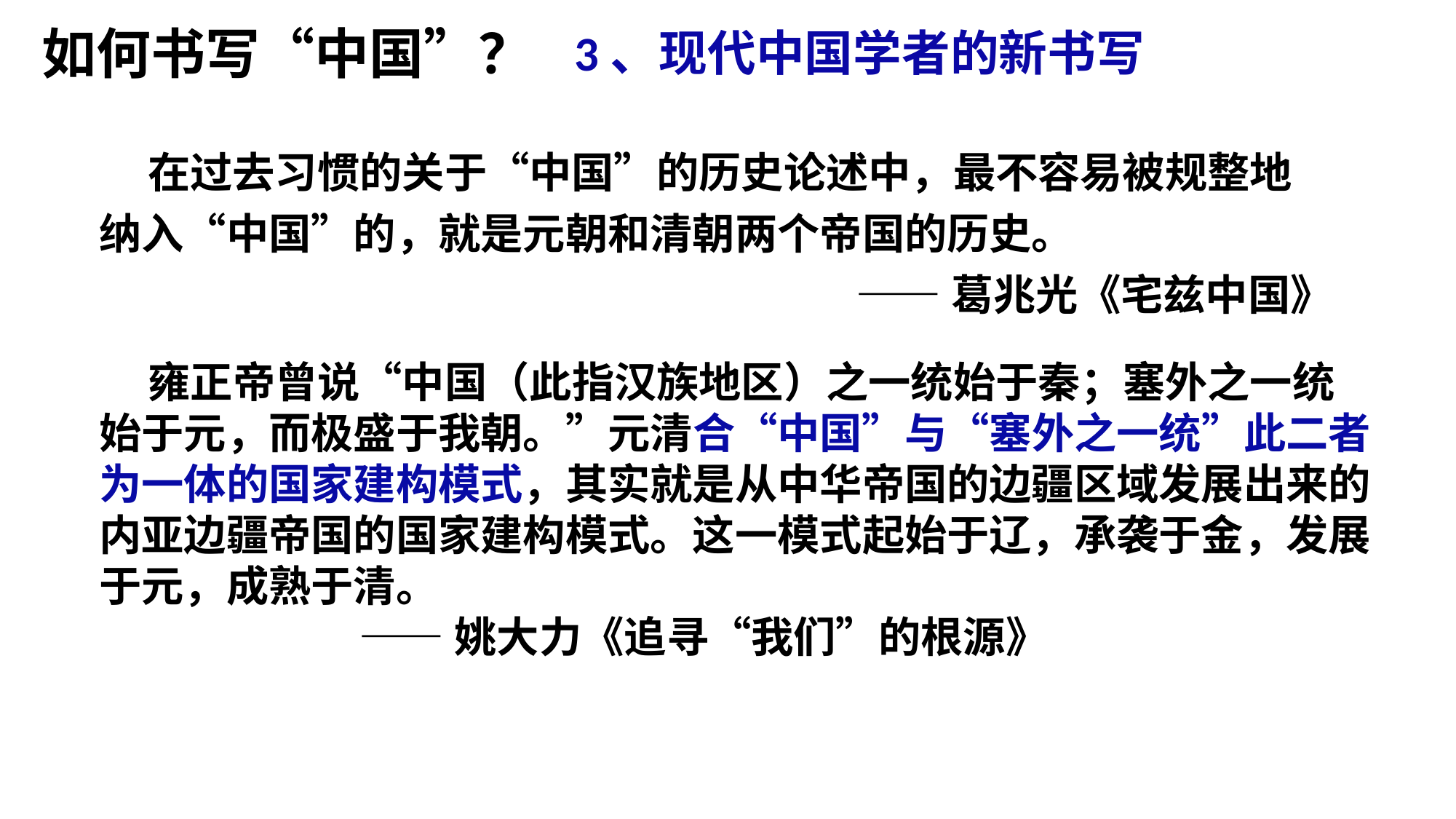

如何书写“中国”？
3、现代中国学者的新书写
    在过去习惯的关于“中国”的历史论述中，最不容易被规整地纳入“中国”的，就是元朝和清朝两个帝国的历史。
——葛兆光《宅兹中国》
    雍正帝曾说“中国（此指汉族地区）之一统始于秦；塞外之一统始于元，而极盛于我朝。”元清合“中国”与“塞外之一统”此二者为一体的国家建构模式，其实就是从中华帝国的边疆区域发展出来的内亚边疆帝国的国家建构模式。这一模式起始于辽，承袭于金，发展于元，成熟于清。
                           ——姚大力《追寻“我们”的根源》